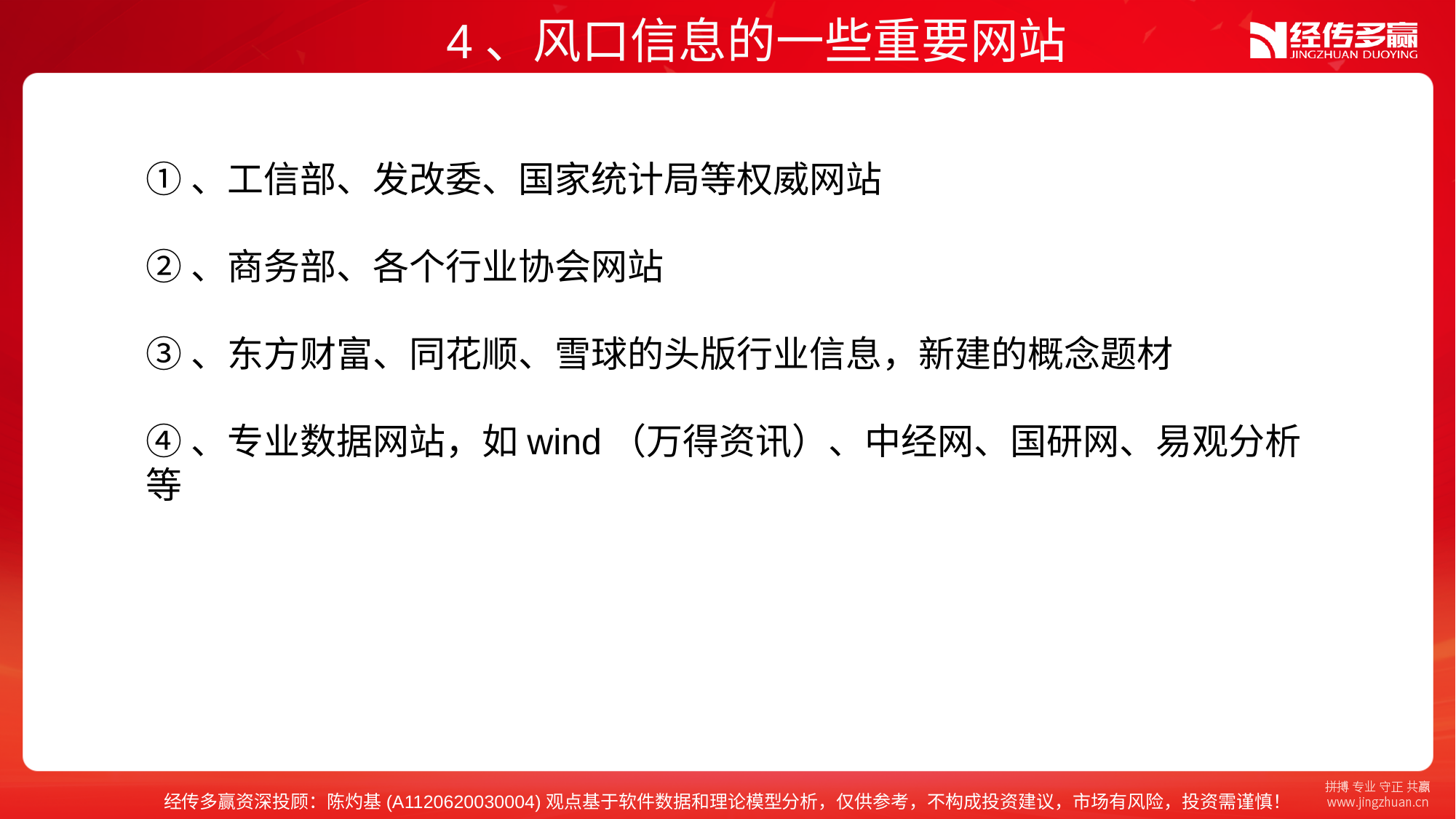

4、风口信息的一些重要网站
①、工信部、发改委、国家统计局等权威网站

②、商务部、各个行业协会网站

③、东方财富、同花顺、雪球的头版行业信息，新建的概念题材

④、专业数据网站，如wind（万得资讯）、中经网、国研网、易观分析等